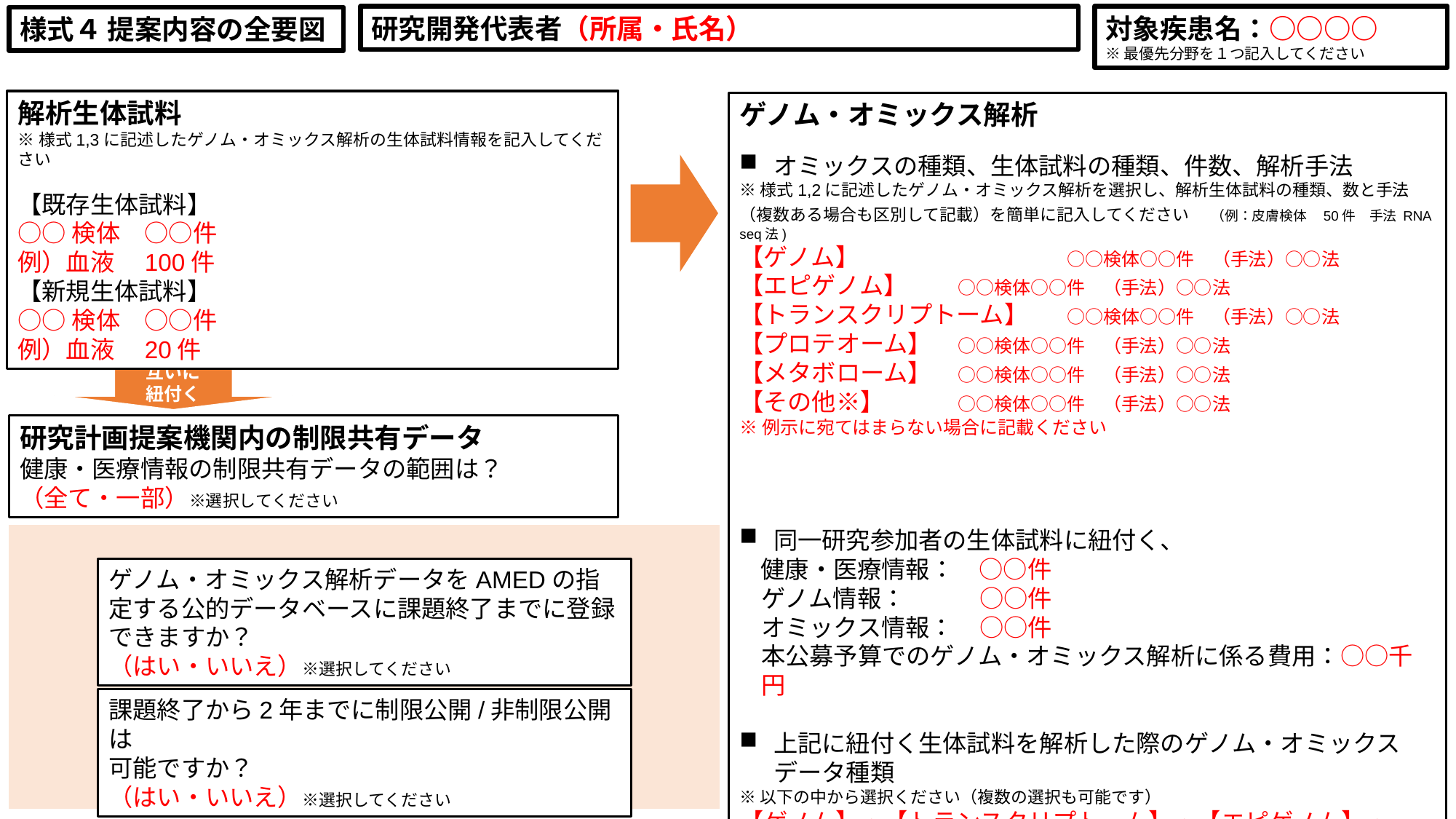

研究開発代表者（所属・氏名）
対象疾患名：○○○○
※最優先分野を１つ記入してください
様式４ 提案内容の全要図
解析生体試料
※様式1,3に記述したゲノム・オミックス解析の生体試料情報を記入してください

【既存生体試料】
○○検体　○○件
例）血液　100件
【新規生体試料】
○○検体　○○件
例）血液　20件
ゲノム・オミックス解析

オミックスの種類、生体試料の種類、件数、解析手法
※様式1,2に記述したゲノム・オミックス解析を選択し、解析生体試料の種類、数と手法（複数ある場合も区別して記載）を簡単に記入してください　（例：皮膚検体　50件　手法 RNA seq法)
【ゲノム】		○○検体○○件　（手法）○○法
【エピゲノム】	○○検体○○件　（手法）○○法
【トランスクリプトーム】	○○検体○○件　（手法）○○法
【プロテオーム】	○○検体○○件　（手法）○○法
【メタボローム】	○○検体○○件　（手法）○○法
【その他※】	○○検体○○件　（手法）○○法
※例示に宛てはまらない場合に記載ください

同一研究参加者の生体試料に紐付く、
健康・医療情報：	○○件
ゲノム情報：	○○件
オミックス情報：	○○件
本公募予算でのゲノム・オミックス解析に係る費用：○○千円

上記に紐付く生体試料を解析した際のゲノム・オミックスデータ種類
※以下の中から選択ください（複数の選択も可能です）
【ゲノム】・【トランスクリプトーム】・【エピゲノム】・【プロテオーム】・
【メタボローム】・【その他（例示以外の場合に記載ください）】

互いに
紐付く
研究計画提案機関内の制限共有データ
健康・医療情報の制限共有データの範囲は？
（全て・一部）※選択してください

ゲノム・オミックス解析データをAMEDの指定する公的データベースに課題終了までに登録できますか？
（はい・いいえ）※選択してください
課題終了から2年までに制限公開/非制限公開は
可能ですか？
（はい・いいえ）※選択してください